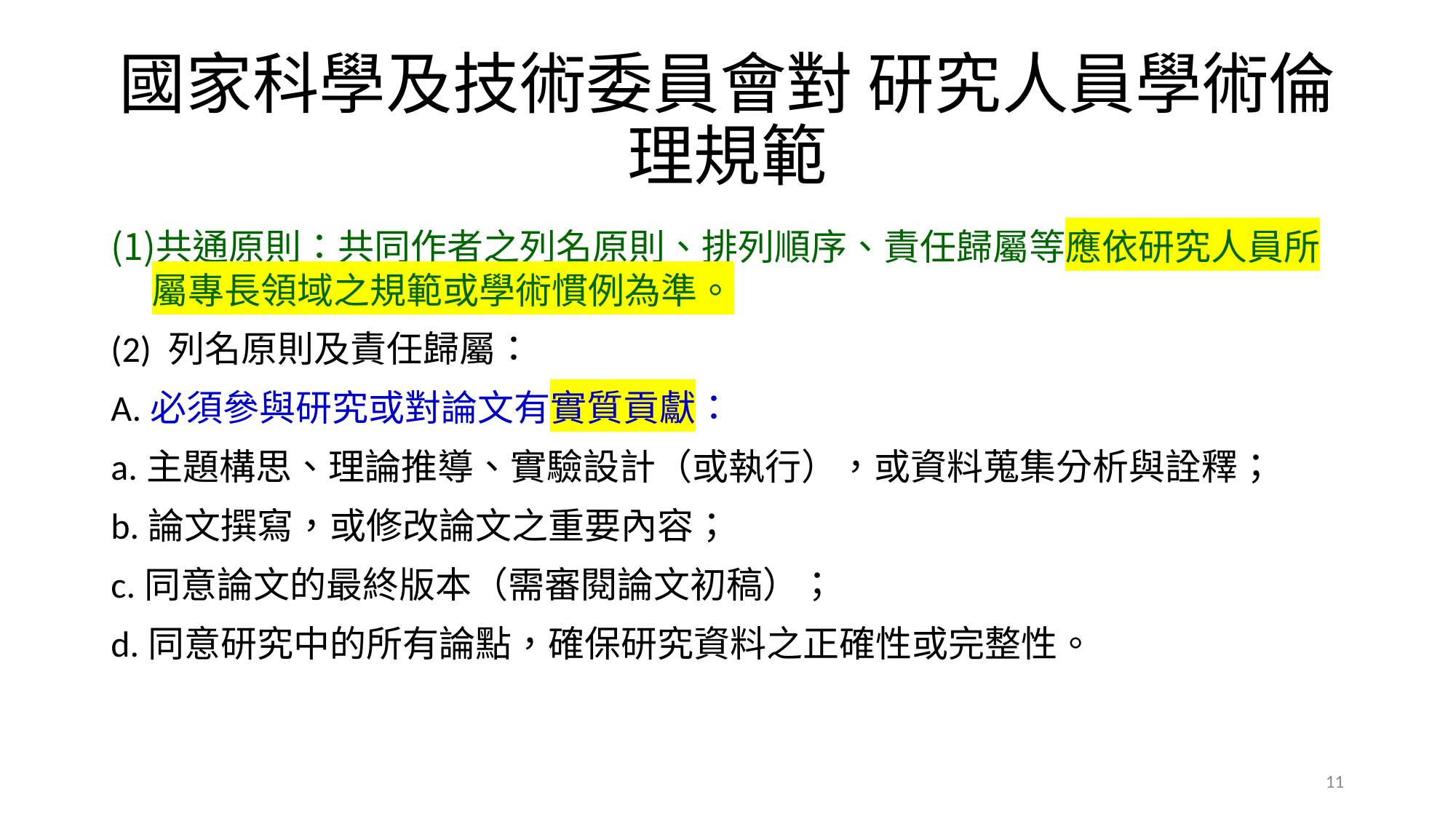

# 國家科學及技術委員會對 研究人員學術倫理規範
共通原則：共同作者之列名原則、排列順序、責任歸屬等應依研究人員所屬專長領域之規範或學術慣例為準。
(2) 列名原則及責任歸屬：
A.必須參與研究或對論文有實質貢獻：
a.主題構思、理論推導、實驗設計（或執行），或資料蒐集分析與詮釋；
b.論文撰寫，或修改論文之重要內容；
c.同意論文的最終版本（需審閱論文初稿）；
d.同意研究中的所有論點，確保研究資料之正確性或完整性。
11